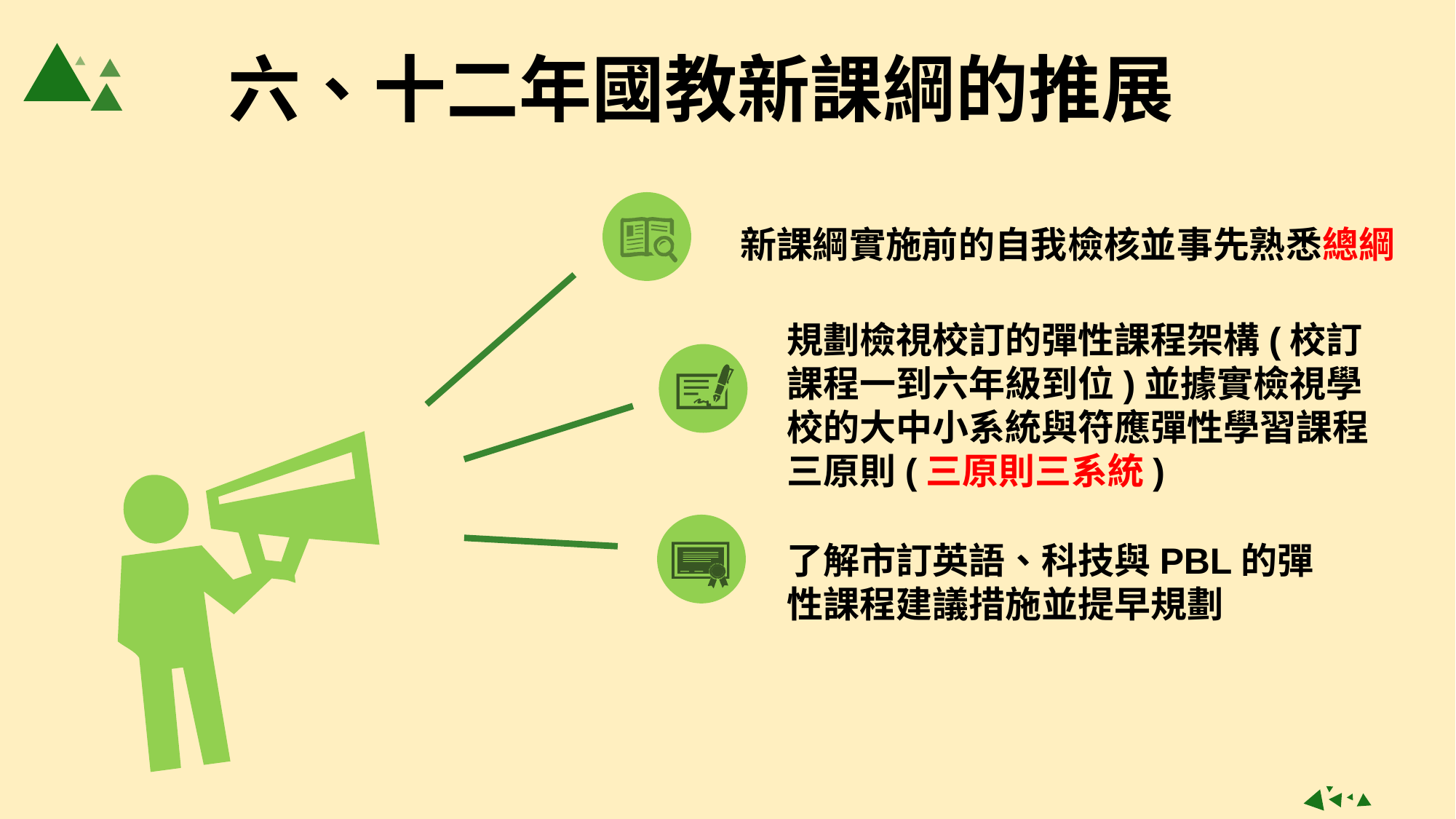

六、十二年國教新課綱的推展

新課綱實施前的自我檢核並事先熟悉總綱
規劃檢視校訂的彈性課程架構(校訂課程一到六年級到位)並據實檢視學校的大中小系統與符應彈性學習課程三原則(三原則三系統)

了解市訂英語、科技與PBL的彈性課程建議措施並提早規劃